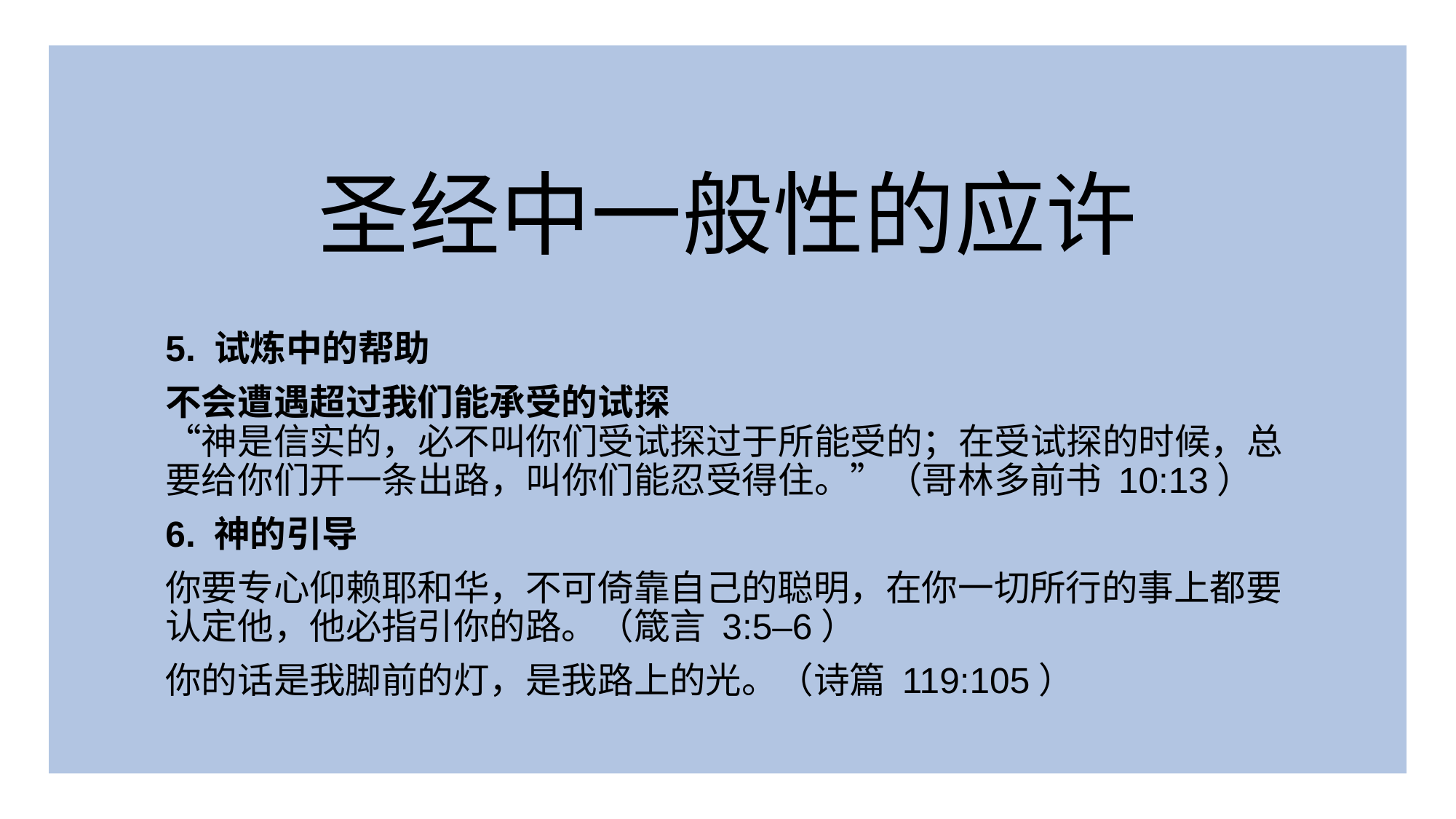

圣经中一般性的应许
5. 试炼中的帮助
不会遭遇超过我们能承受的试探
“神是信实的，必不叫你们受试探过于所能受的；在受试探的时候，总要给你们开一条出路，叫你们能忍受得住。”（哥林多前书 10:13）
6. 神的引导
你要专心仰赖耶和华，不可倚靠自己的聪明，在你一切所行的事上都要认定他，他必指引你的路。（箴言 3:5–6）
你的话是我脚前的灯，是我路上的光。（诗篇 119:105）